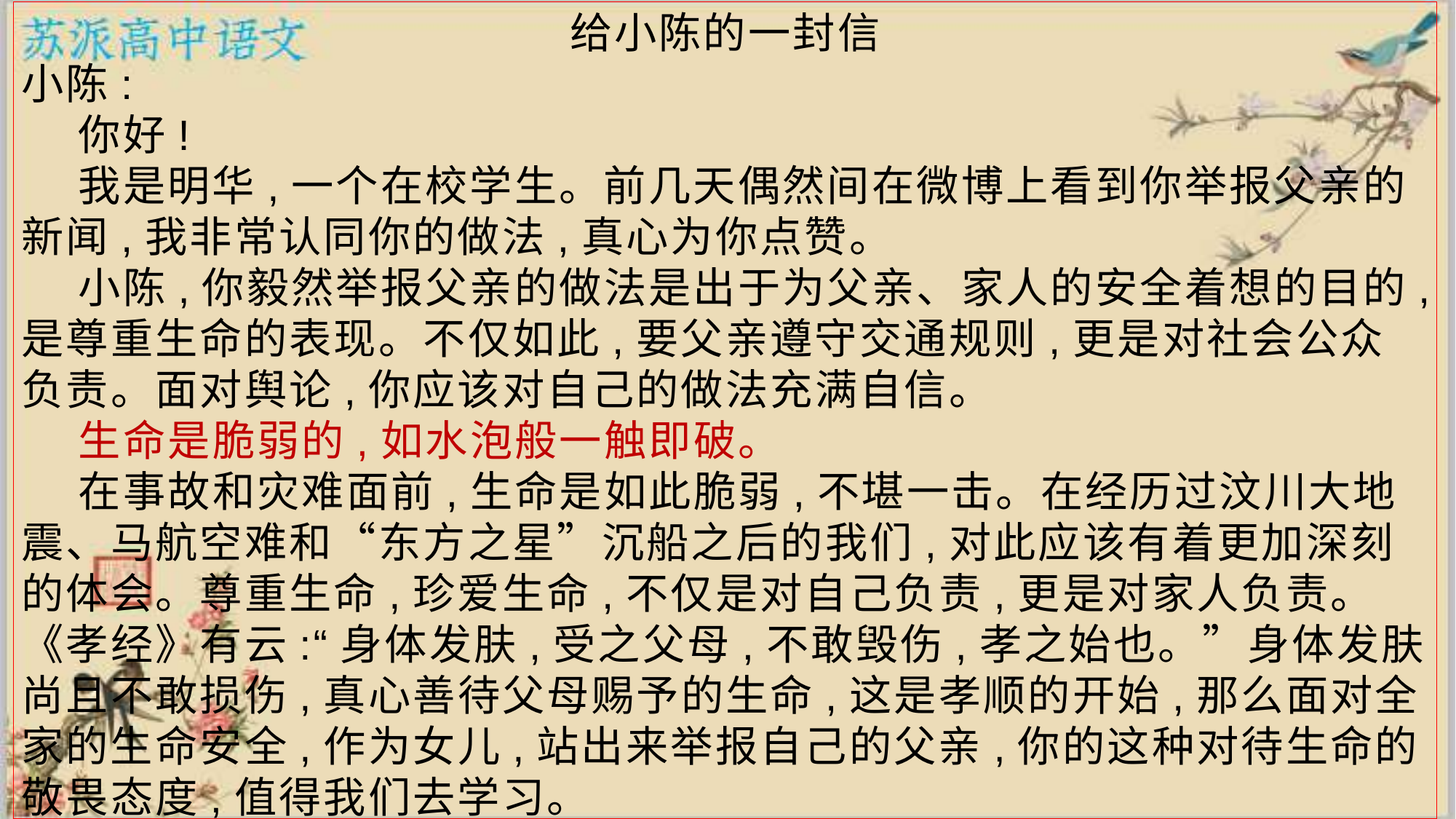

给小陈的一封信
小陈:
    你好!
    我是明华,一个在校学生。前几天偶然间在微博上看到你举报父亲的新闻,我非常认同你的做法,真心为你点赞。
    小陈,你毅然举报父亲的做法是出于为父亲、家人的安全着想的目的,是尊重生命的表现。不仅如此,要父亲遵守交通规则,更是对社会公众负责。面对舆论,你应该对自己的做法充满自信。
    生命是脆弱的,如水泡般一触即破。
    在事故和灾难面前,生命是如此脆弱,不堪一击。在经历过汶川大地震、马航空难和“东方之星”沉船之后的我们,对此应该有着更加深刻的体会。尊重生命,珍爱生命,不仅是对自己负责,更是对家人负责。《孝经》有云:“身体发肤,受之父母,不敢毁伤,孝之始也。”身体发肤尚且不敢损伤,真心善待父母赐予的生命,这是孝顺的开始,那么面对全家的生命安全,作为女儿,站出来举报自己的父亲,你的这种对待生命的敬畏态度,值得我们去学习。